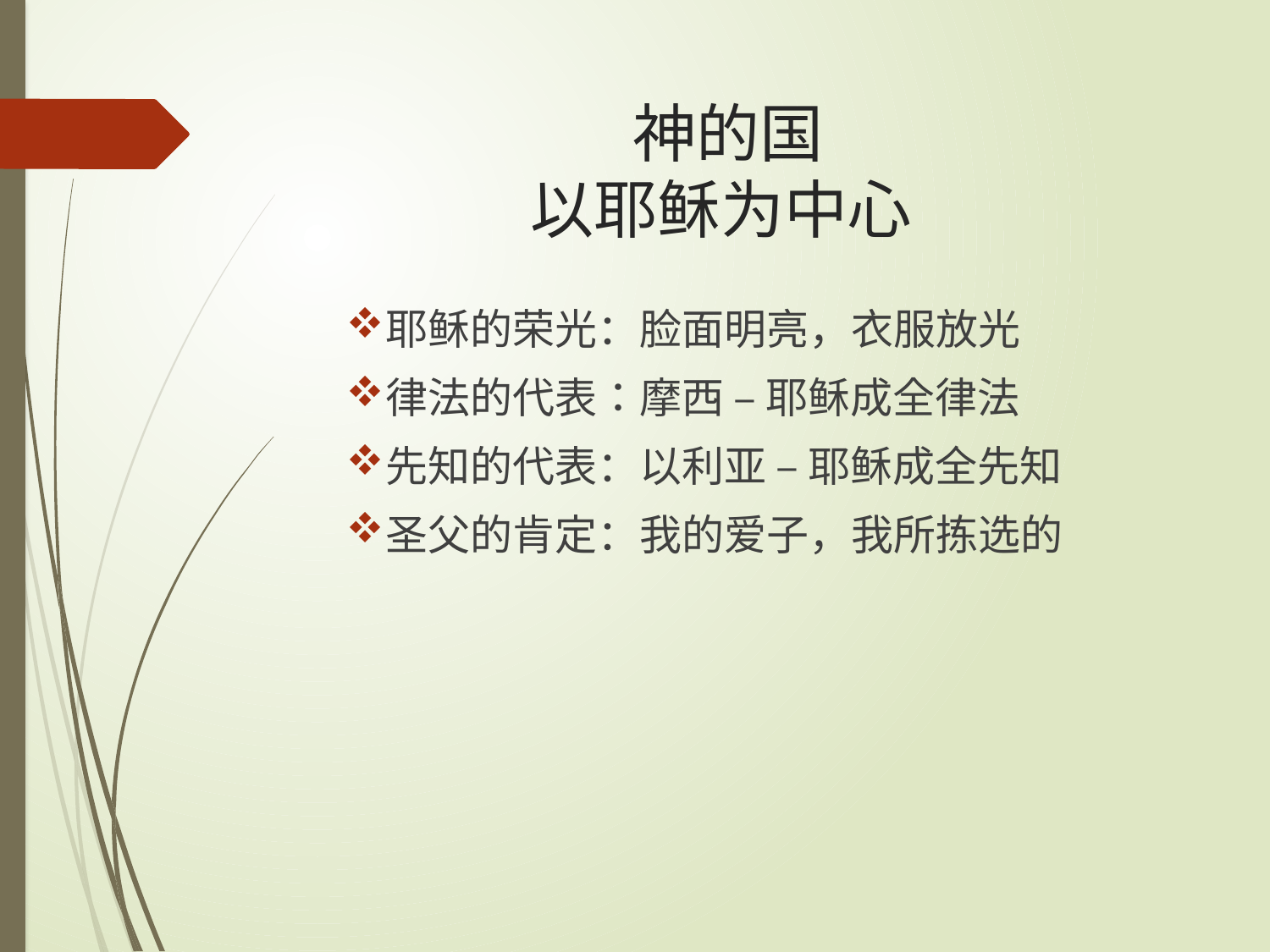

# 神的国 以耶稣为中心
耶稣的荣光：脸面明亮，衣服放光
律法的代表：摩西 – 耶稣成全律法
先知的代表：以利亚 – 耶稣成全先知
圣父的肯定：我的爱子，我所拣选的